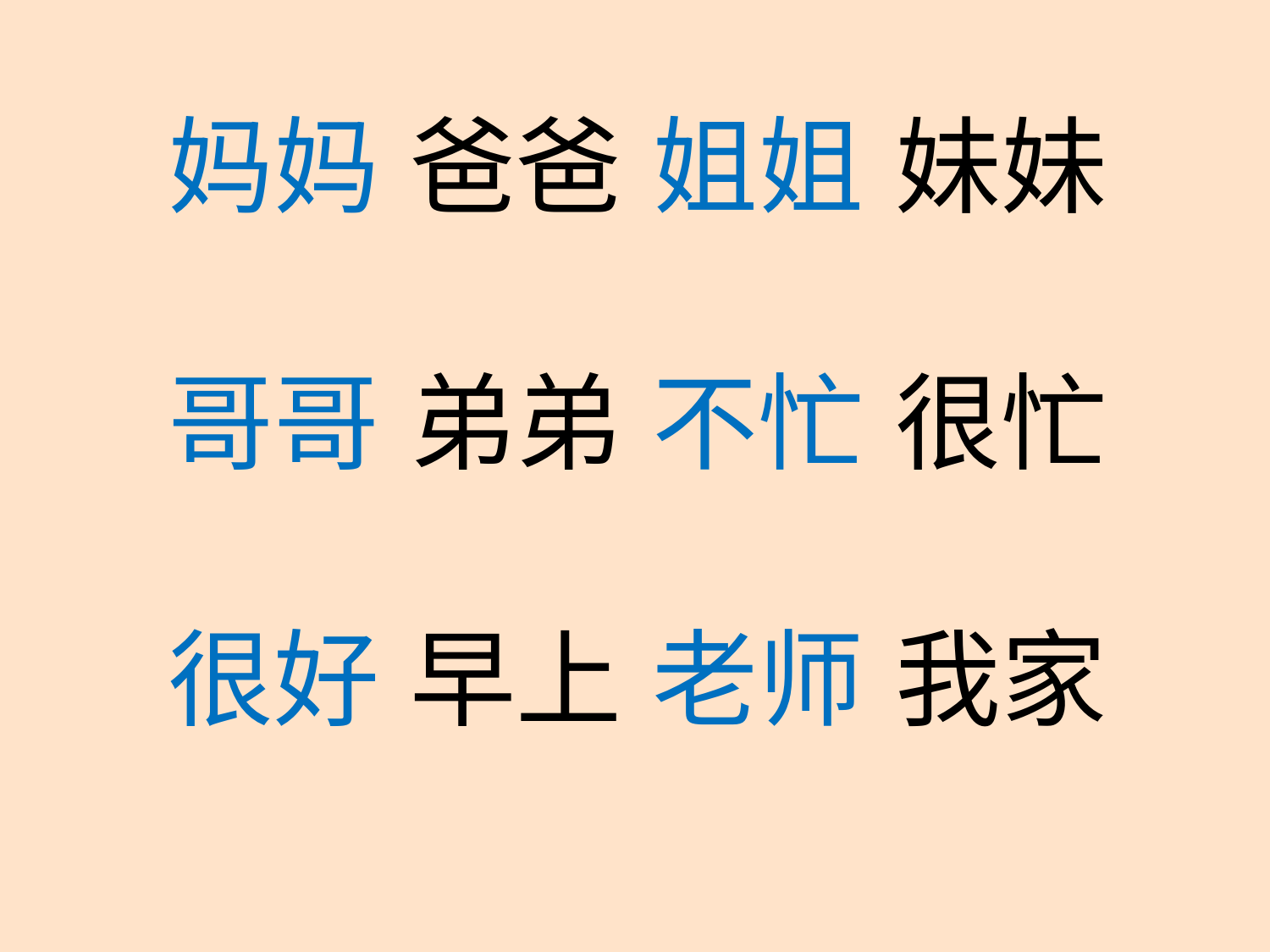

| 妈妈 | 爸爸 | 姐姐 | 妹妹 |
| --- | --- | --- | --- |
| 哥哥 | 弟弟 | 不忙 | 很忙 |
| 很好 | 早上 | 老师 | 我家 |